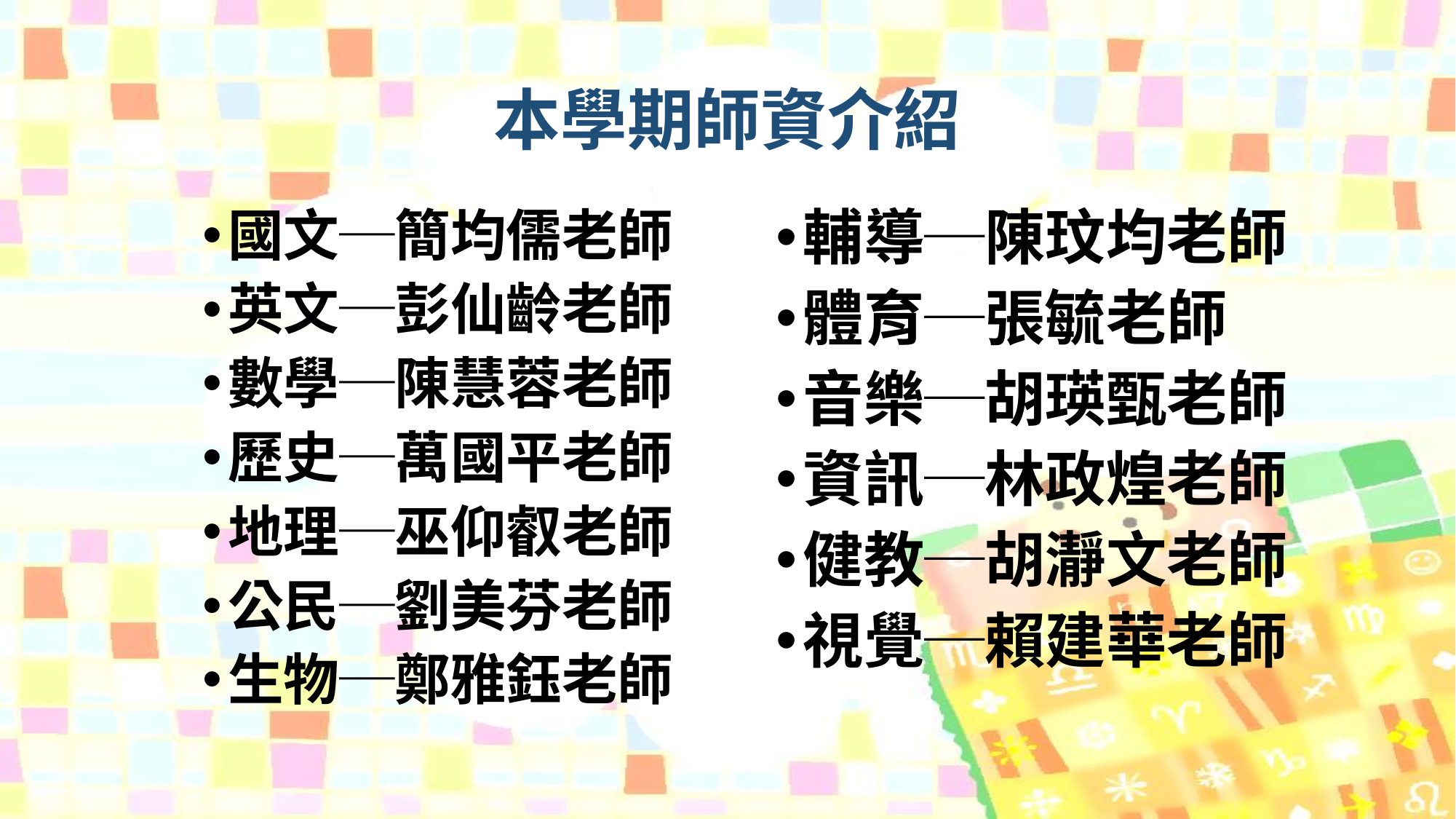

# 本學期師資介紹
國文─簡均儒老師
英文─彭仙齡老師
數學─陳慧蓉老師
歷史─萬國平老師
地理─巫仰叡老師
公民─劉美芬老師
生物─鄭雅鈺老師
輔導─陳玟均老師
體育─張毓老師
音樂─胡瑛甄老師
資訊─林政煌老師
健教─胡瀞文老師
視覺─賴建華老師